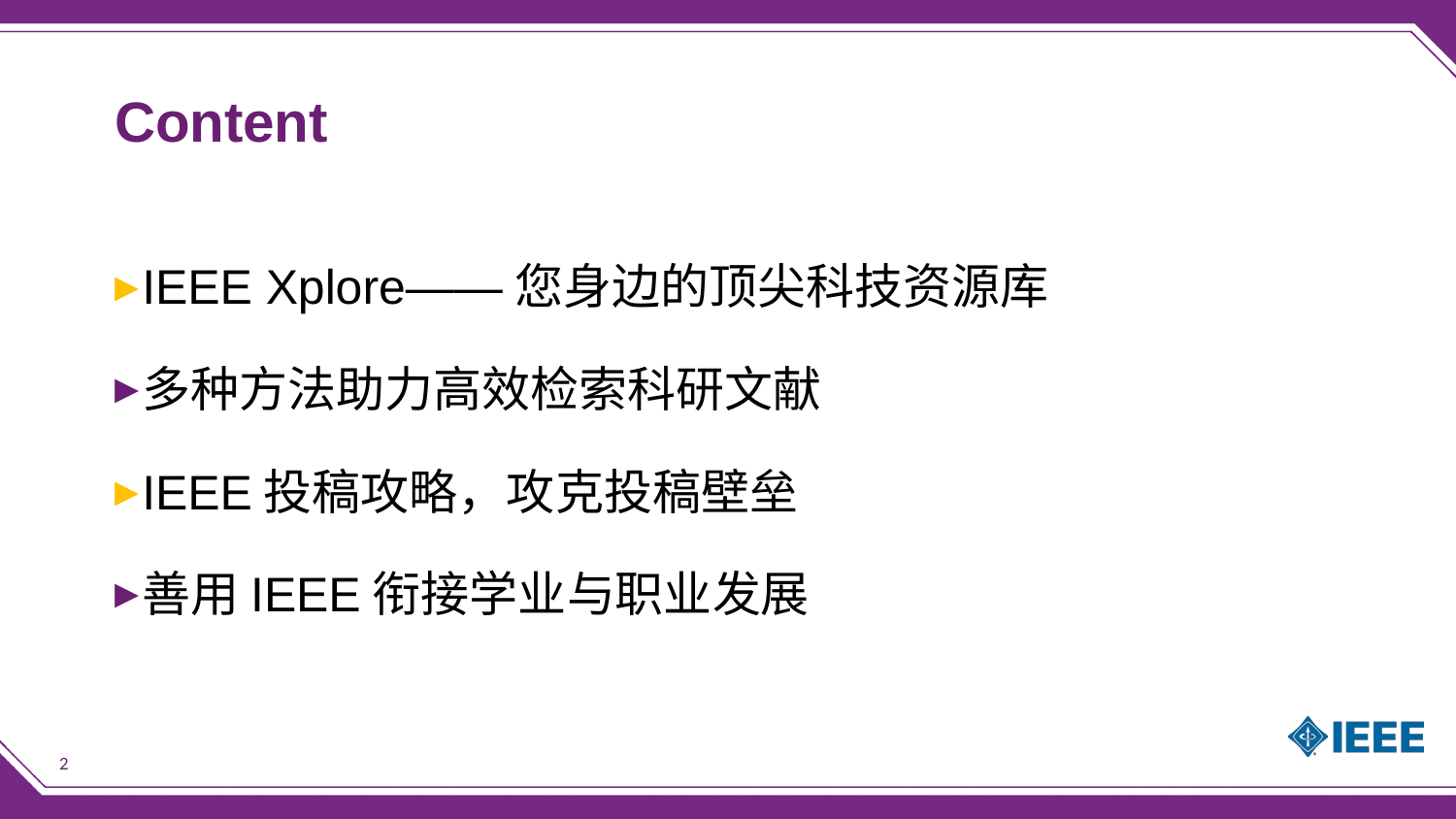

# Content
IEEE Xplore——您身边的顶尖科技资源库
多种方法助力高效检索科研文献
IEEE投稿攻略，攻克投稿壁垒
善用IEEE衔接学业与职业发展
2